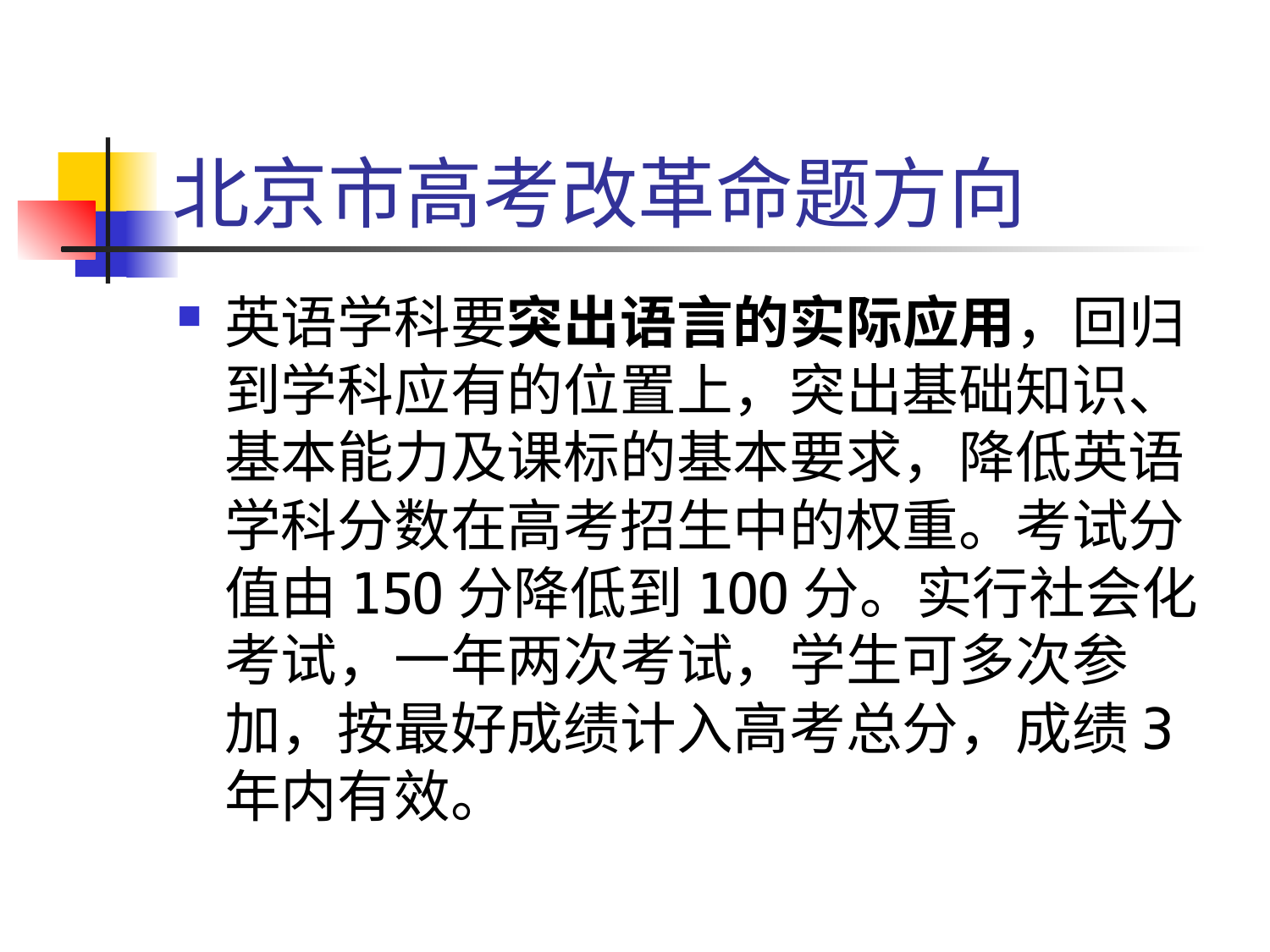

# 北京市高考改革命题方向
英语学科要突出语言的实际应用，回归到学科应有的位置上，突出基础知识、基本能力及课标的基本要求，降低英语学科分数在高考招生中的权重。考试分值由150分降低到100分。实行社会化考试，一年两次考试，学生可多次参加，按最好成绩计入高考总分，成绩3年内有效。